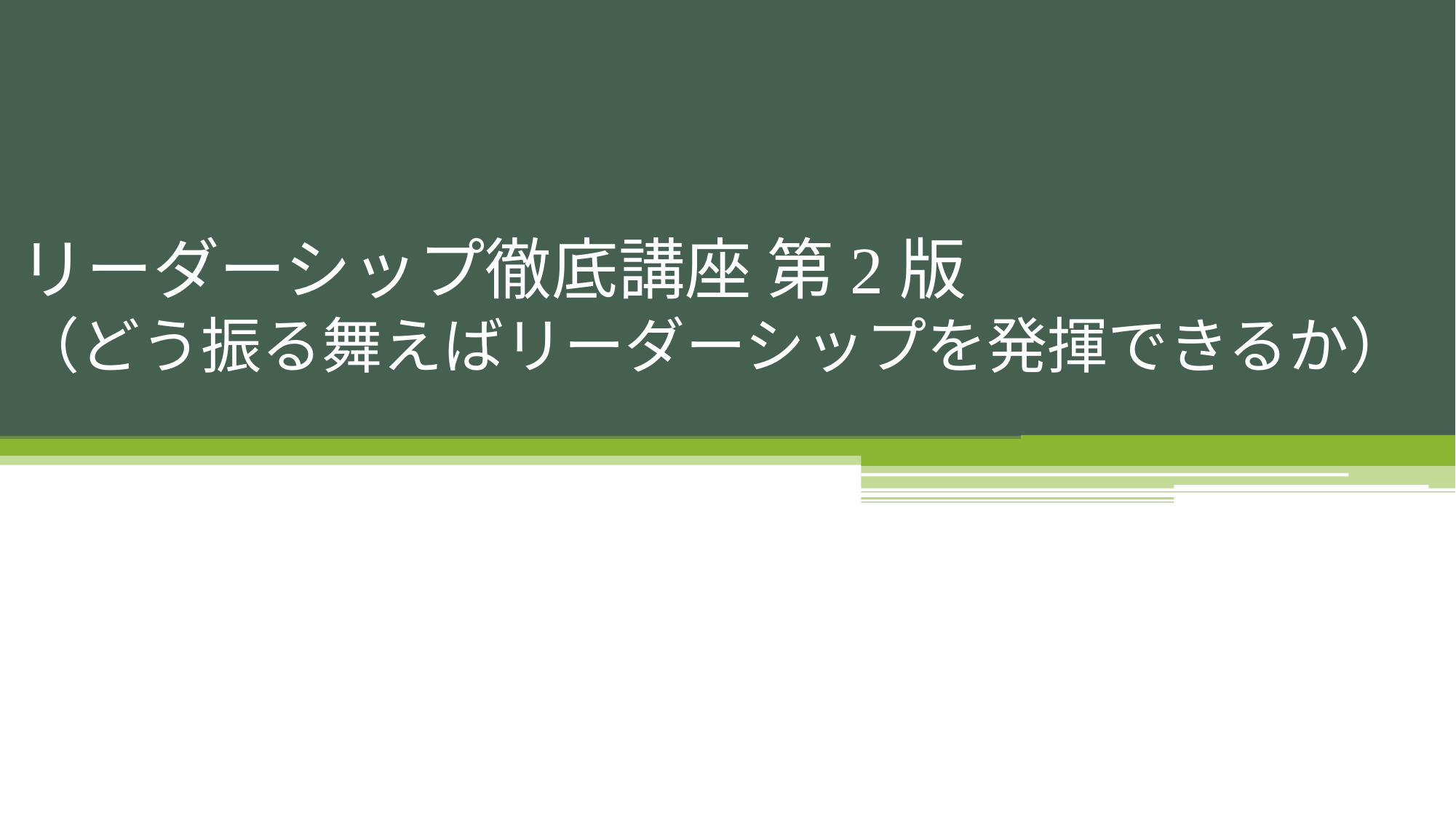

# リーダーシップ徹底講座 第2版 （どう振る舞えばリーダーシップを発揮できるか）